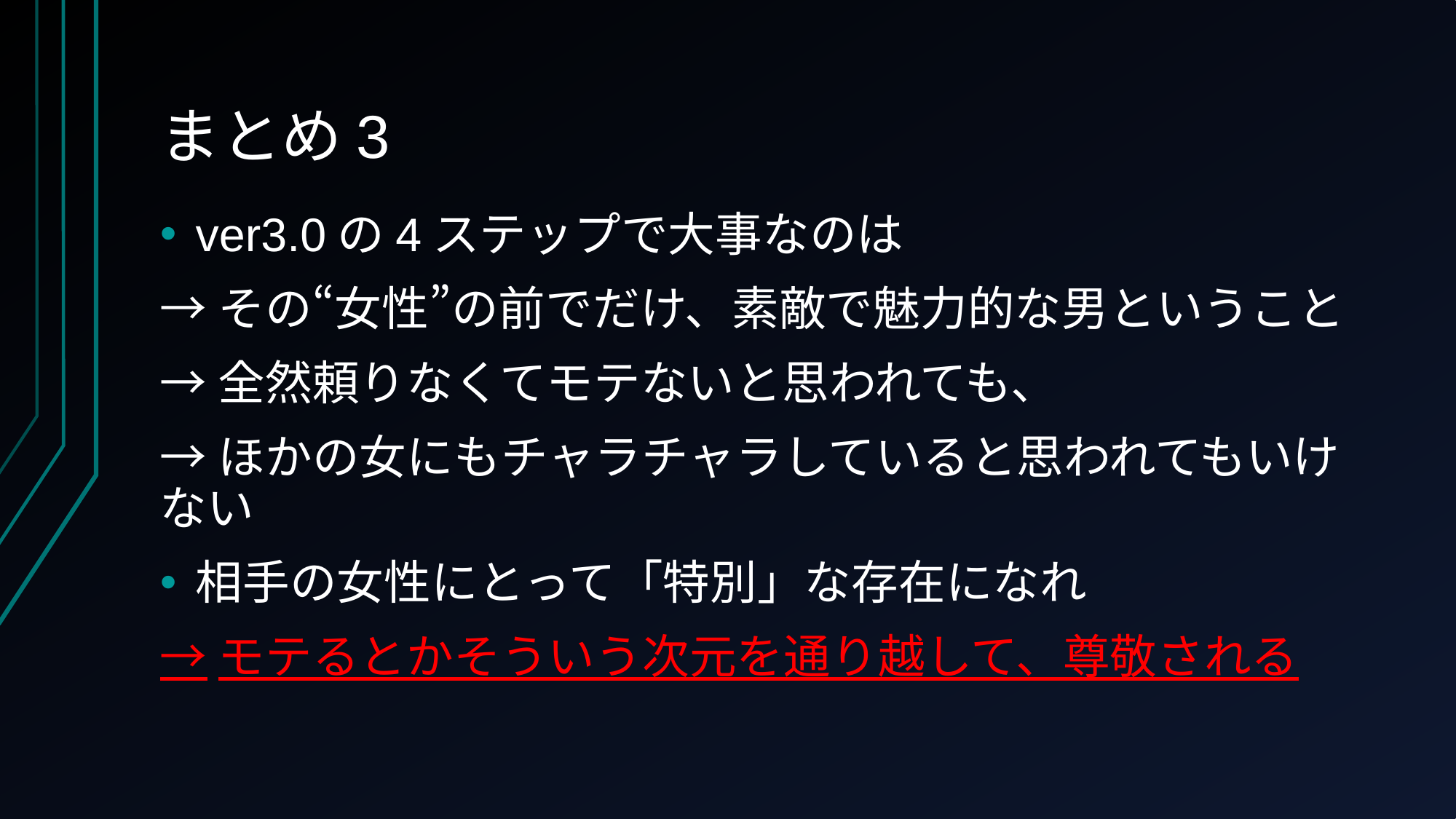

# まとめ3
ver3.0の4ステップで大事なのは
→その“女性”の前でだけ、素敵で魅力的な男ということ
→全然頼りなくてモテないと思われても、
→ほかの女にもチャラチャラしていると思われてもいけない
相手の女性にとって「特別」な存在になれ
→モテるとかそういう次元を通り越して、尊敬される